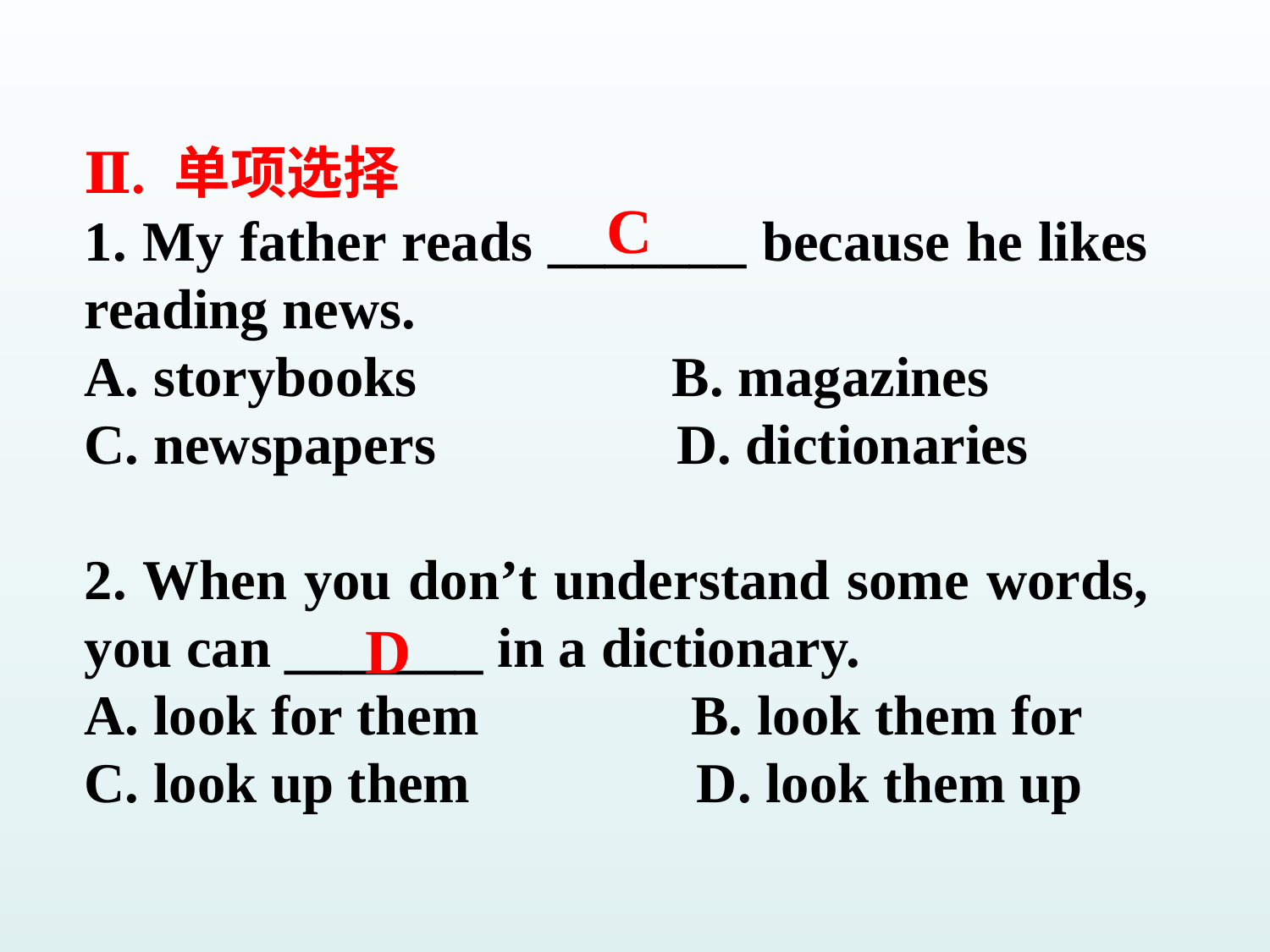

Ⅱ. 单项选择
1. My father reads _______ because he likes reading news.
A. storybooks                  B. magazines
C. newspapers                 D. dictionaries

2. When you don’t understand some words, you can _______ in a dictionary.
A. look for them               B. look them for
C. look up them                D. look them up
C
D